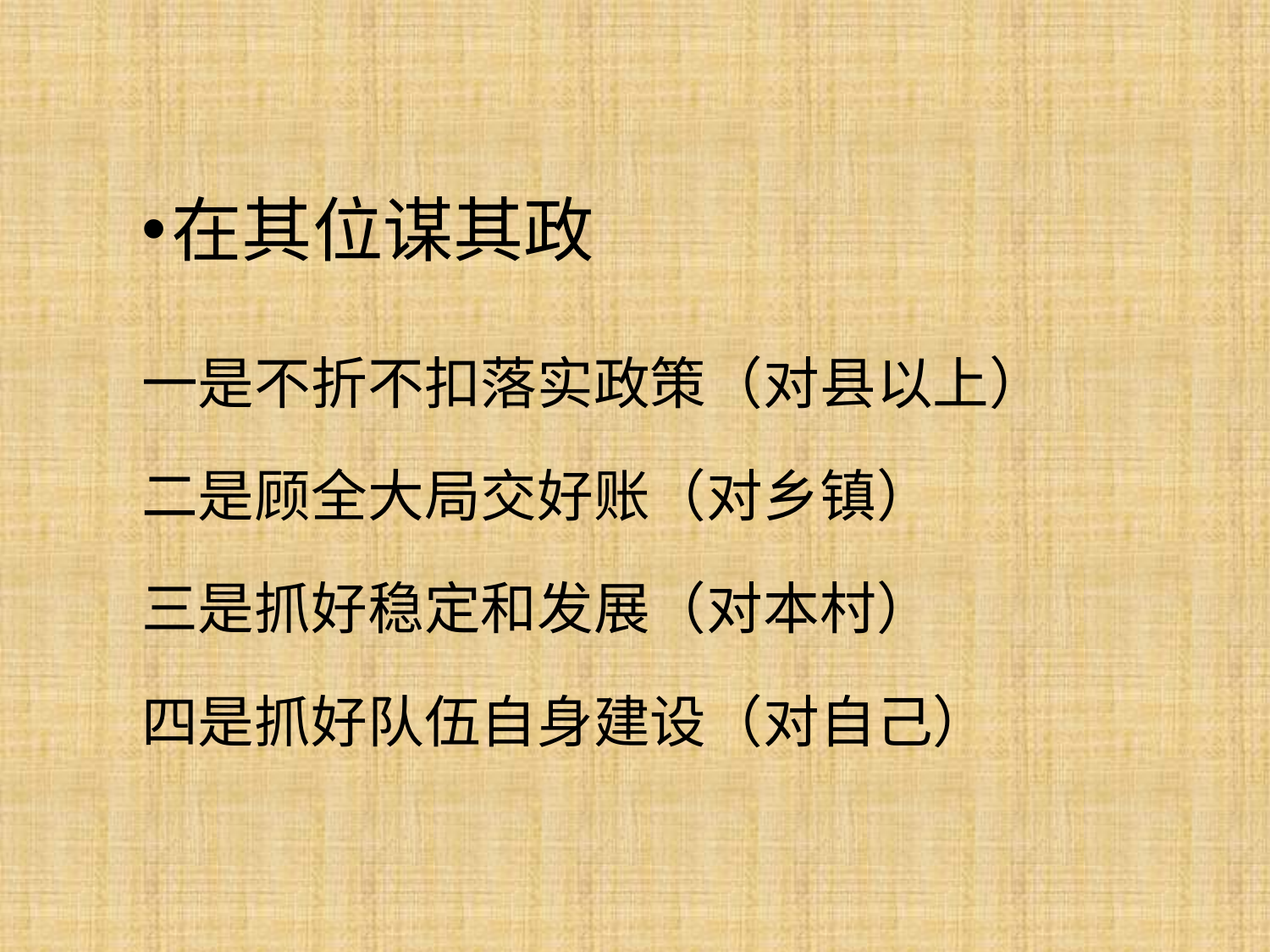

# 在其位谋其政
一是不折不扣落实政策（对县以上）
二是顾全大局交好账（对乡镇）
三是抓好稳定和发展（对本村）
四是抓好队伍自身建设（对自己）